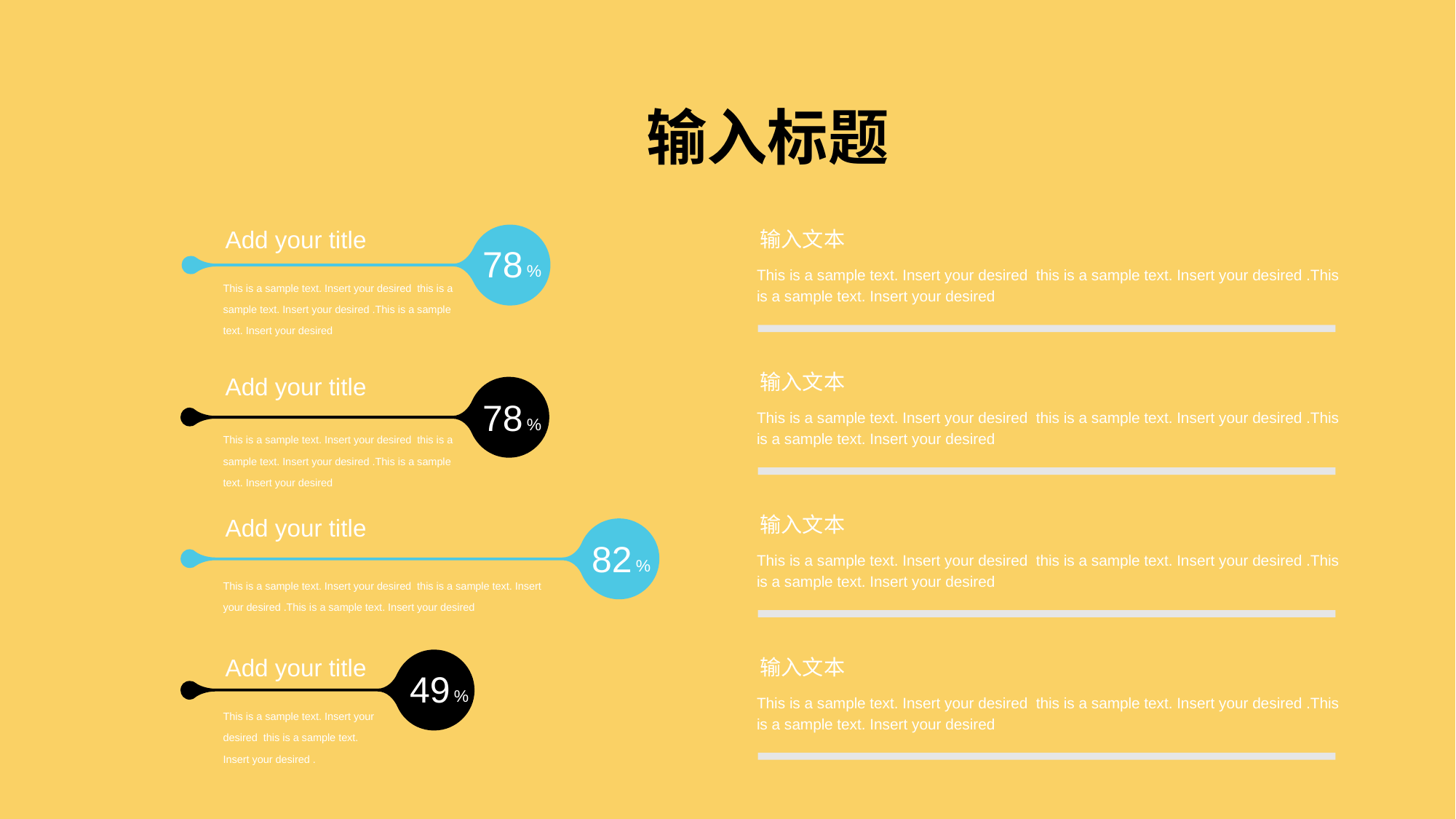

输入标题
Add your title
输入文本
This is a sample text. Insert your desired  this is a sample text. Insert your desired .This is a sample text. Insert your desired

78
%
This is a sample text. Insert your desired  this is a sample text. Insert your desired .This is a sample text. Insert your desired
输入文本
This is a sample text. Insert your desired  this is a sample text. Insert your desired .This is a sample text. Insert your desired

Add your title

78
%
This is a sample text. Insert your desired  this is a sample text. Insert your desired .This is a sample text. Insert your desired
输入文本
This is a sample text. Insert your desired  this is a sample text. Insert your desired .This is a sample text. Insert your desired

Add your title

82
%
This is a sample text. Insert your desired  this is a sample text. Insert your desired .This is a sample text. Insert your desired
Add your title
输入文本
This is a sample text. Insert your desired  this is a sample text. Insert your desired .This is a sample text. Insert your desired

49
%
This is a sample text. Insert your desired  this is a sample text. Insert your desired .